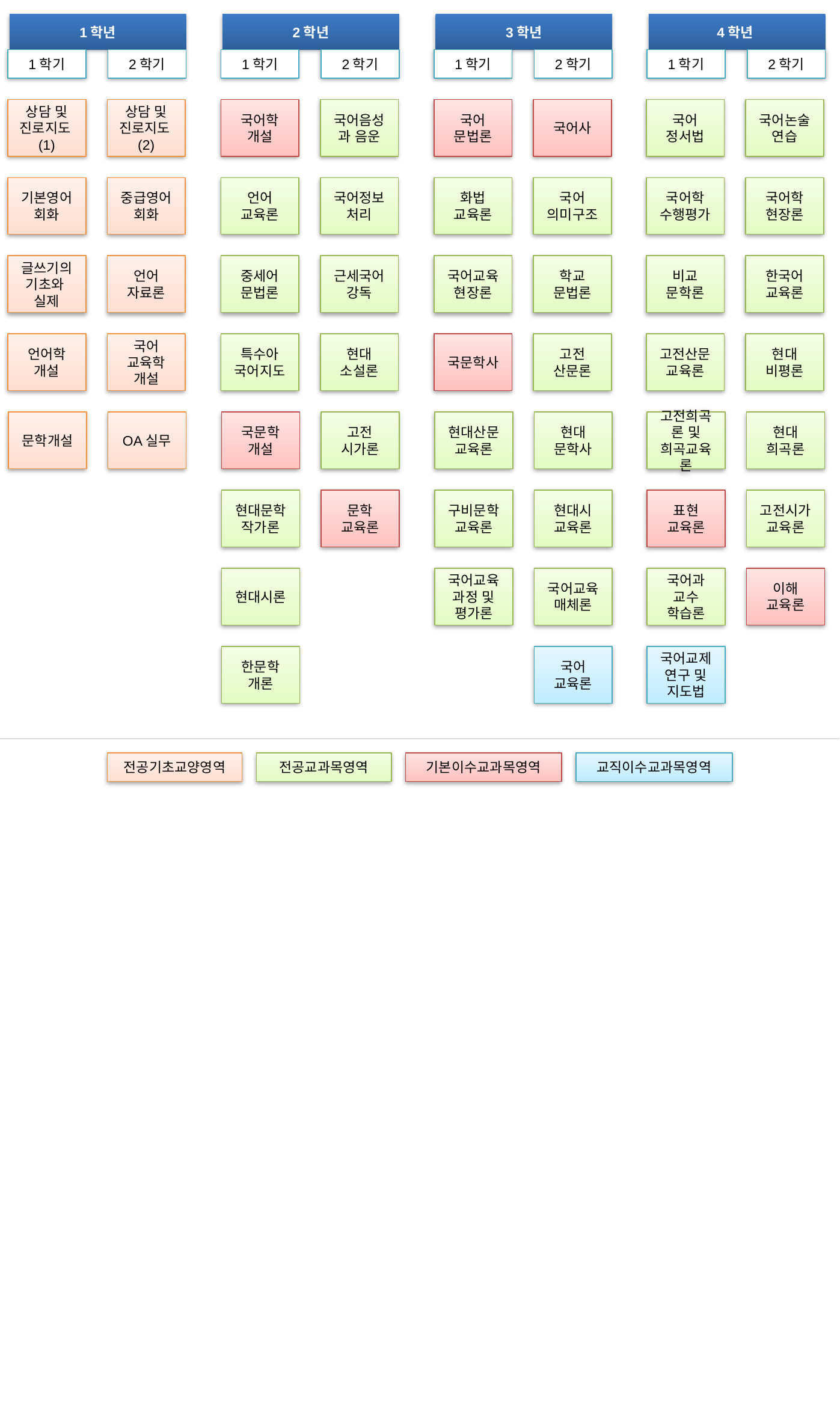

1학년
2학년
3학년
4학년
1학기
2학기
1학기
2학기
1학기
2학기
1학기
2학기
상담 및 진로지도(1)
상담 및 진로지도(2)
국어학
개설
국어음성
과 음운
국어
문법론
국어사
국어
정서법
국어논술연습
기본영어회화
중급영어회화
언어
교육론
국어정보처리
화법
교육론
국어
의미구조
국어학
수행평가
국어학
현장론
글쓰기의 기초와
실제
언어
자료론
중세어
문법론
근세국어강독
국어교육
현장론
학교
문법론
비교
문학론
한국어
교육론
언어학
개설
국어
교육학
개설
특수아
국어지도
현대
소설론
국문학사
고전
산문론
고전산문
교육론
현대
비평론
문학개설
OA실무
국문학
개설
고전
시가론
현대산문
교육론
현대
문학사
고전희곡론 및 희곡교육론
현대
희곡론
현대문학작가론
문학
교육론
구비문학
교육론
현대시
교육론
표현
교육론
고전시가교육론
현대시론
국어교육과정 및 평가론
국어교육매체론
국어과
교수
학습론
이해
교육론
한문학
개론
국어
교육론
국어교제연구 및 지도법
전공기초교양영역
전공교과목영역
기본이수교과목영역
교직이수교과목영역